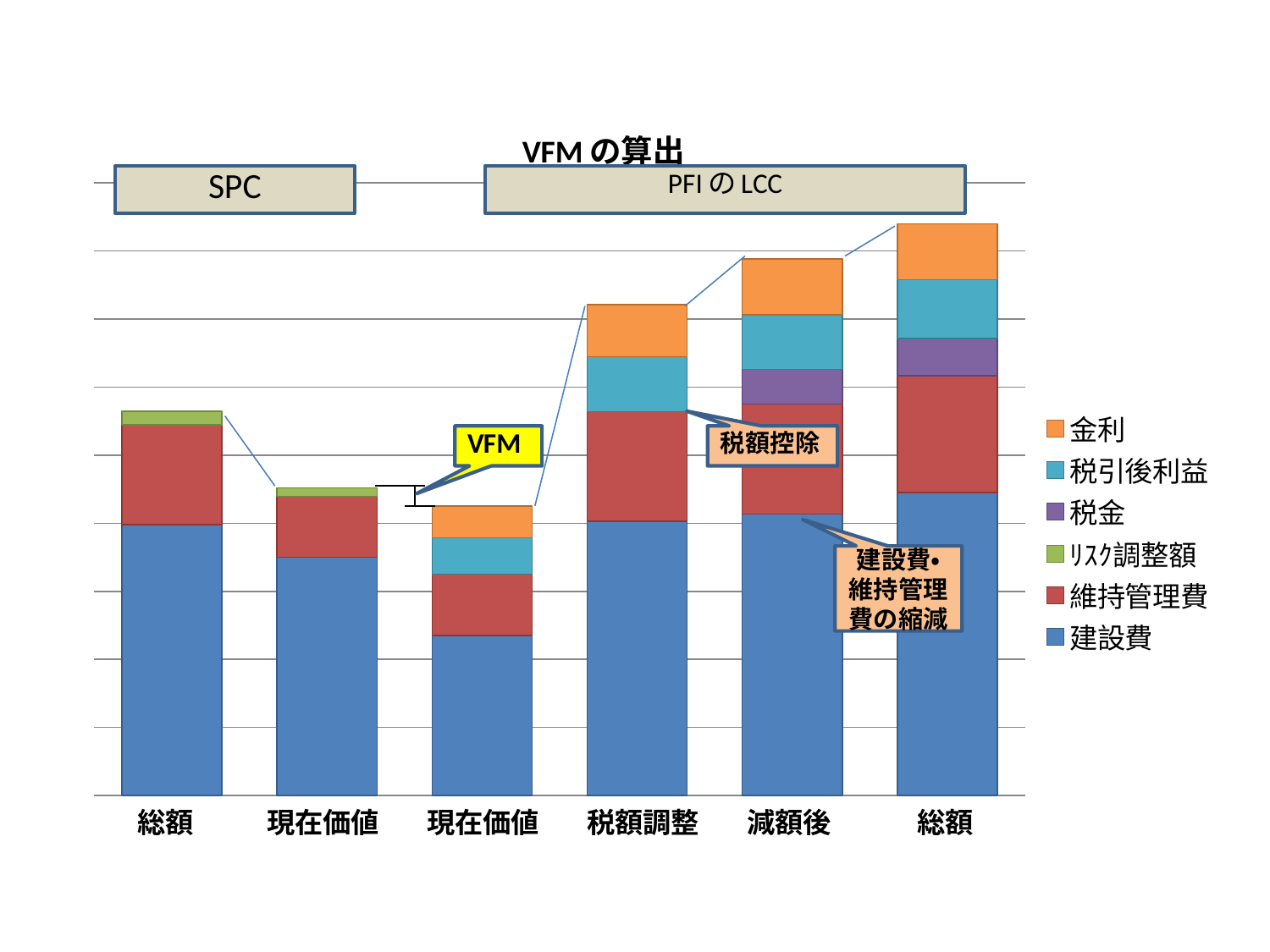

### Chart: VFMの算出

| Category | 建設費 | 維持管理費 | ﾘｽｸ調整額 | 税金 | 税引後利益 | 金利 |
|---|---|---|---|---|---|---|
建設費・維持管理費の縮減